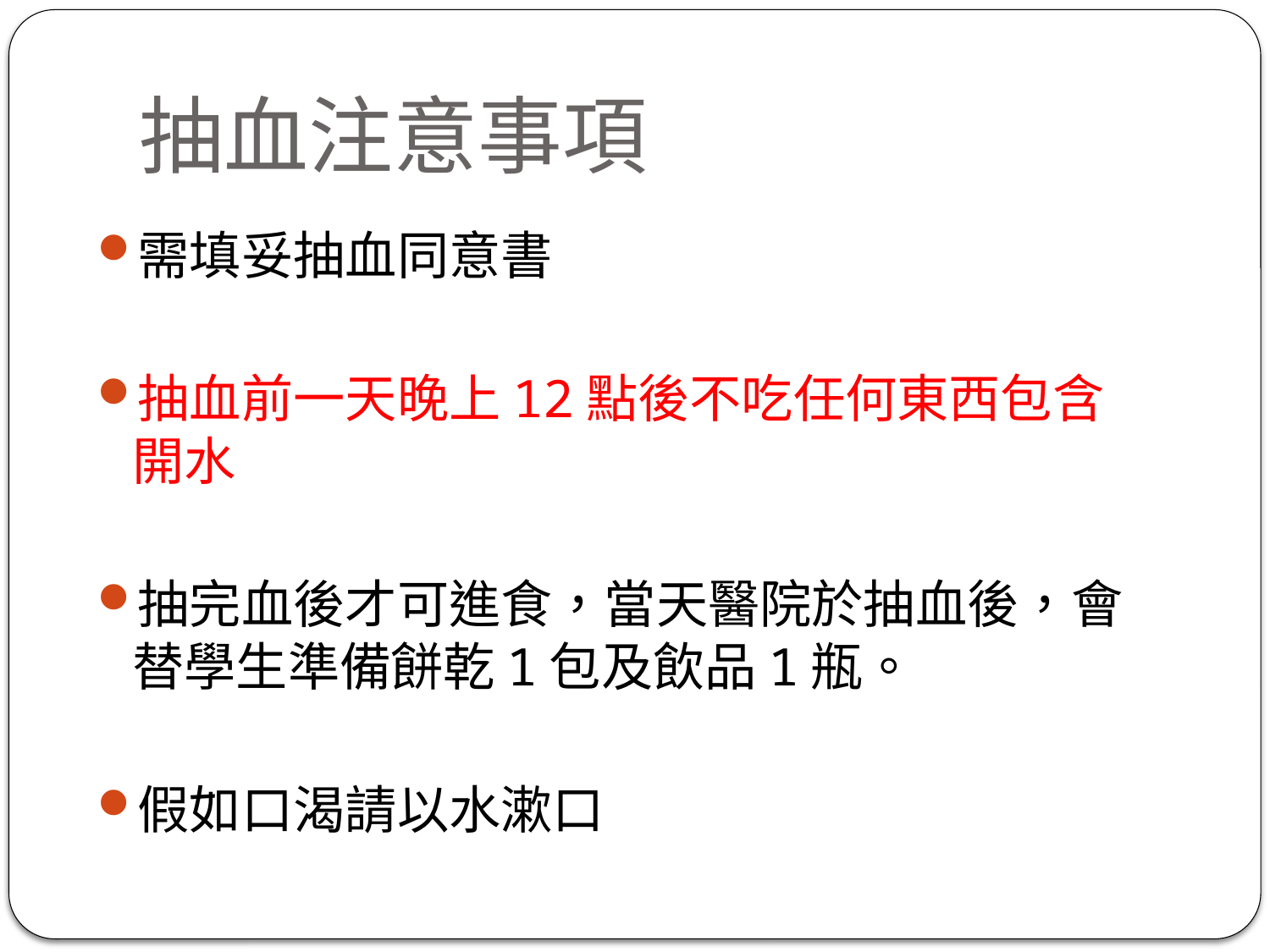

# 抽血注意事項
需填妥抽血同意書

抽血前一天晚上12點後不吃任何東西包含開水

抽完血後才可進食，當天醫院於抽血後，會替學生準備餅乾1包及飲品1瓶。

假如口渴請以水漱口